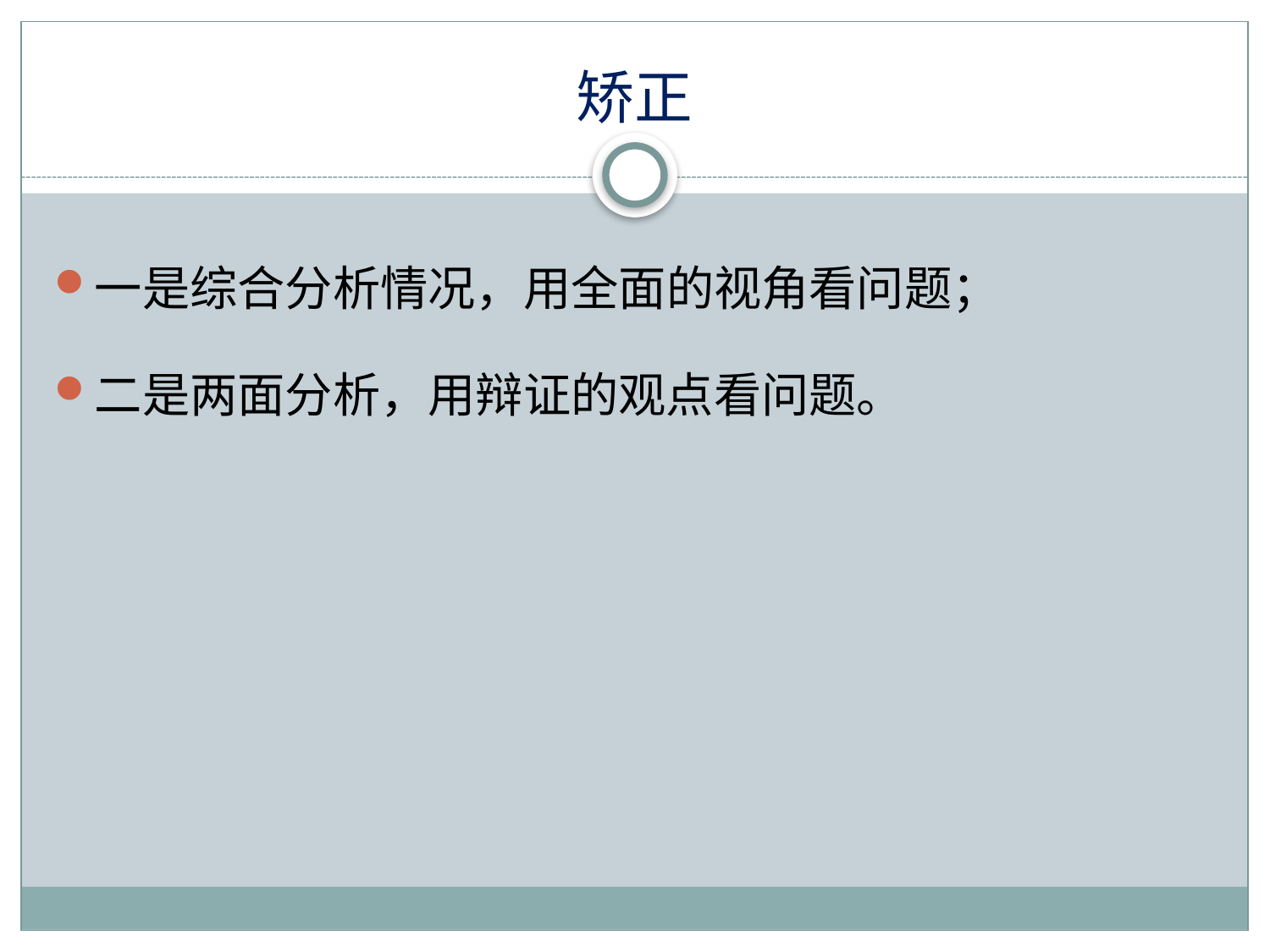

# 矫正
一是综合分析情况，用全面的视角看问题；
二是两面分析，用辩证的观点看问题。